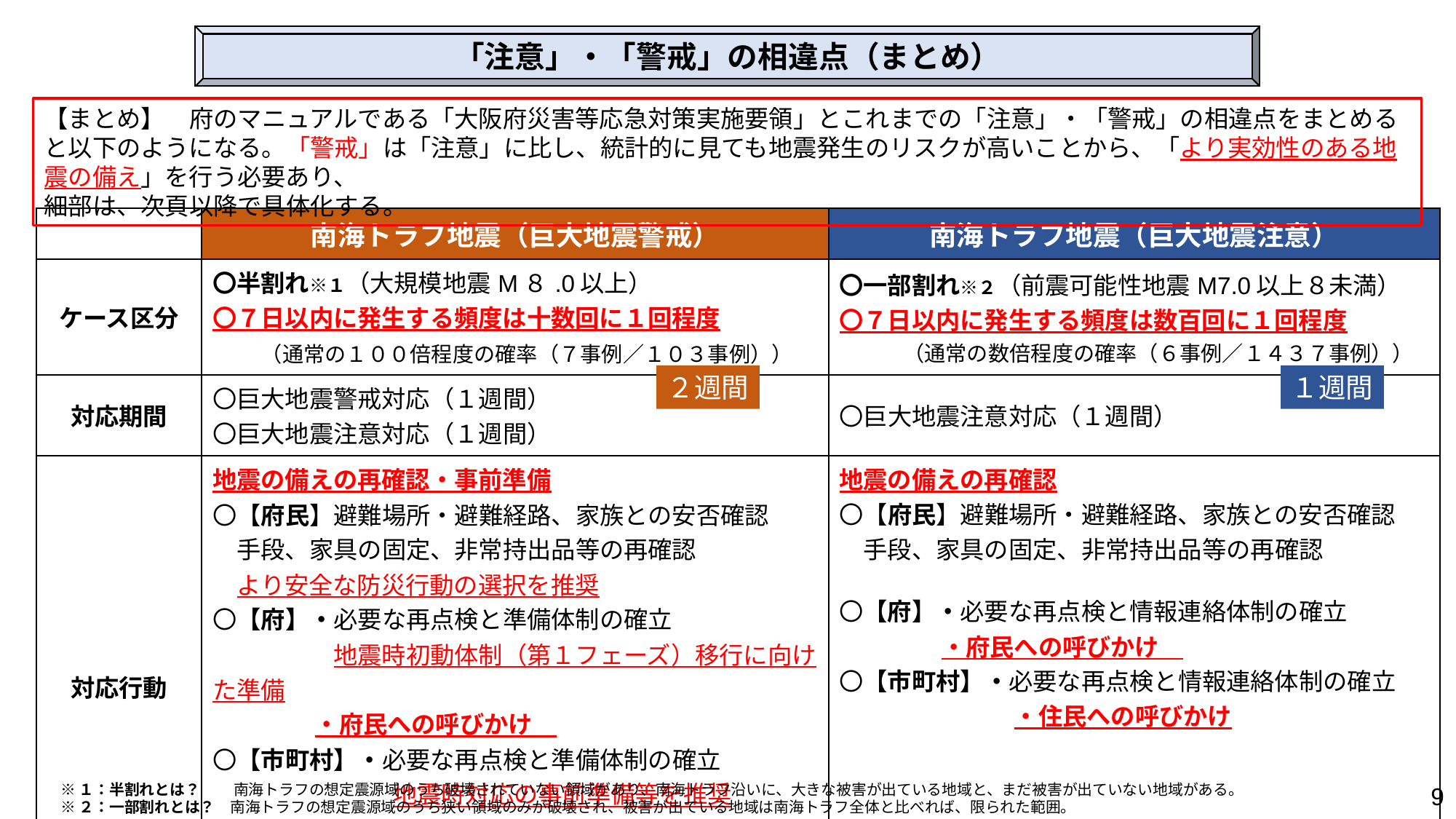

「注意」・「警戒」の相違点（まとめ）
【まとめ】　府のマニュアルである「大阪府災害等応急対策実施要領」とこれまでの「注意」・「警戒」の相違点をまとめると以下のようになる。「警戒」は「注意」に比し、統計的に見ても地震発生のリスクが高いことから、「より実効性のある地震の備え」を行う必要あり、
細部は、次頁以降で具体化する。
|  | 南海トラフ地震（巨大地震警戒） | 南海トラフ地震（巨大地震注意） |
| --- | --- | --- |
| ケース区分 | 〇半割れ※１（大規模地震M８.0以上） 〇７日以内に発生する頻度は十数回に１回程度 　　（通常の１００倍程度の確率（７事例／１０３事例）） | 〇一部割れ※２（前震可能性地震M7.0以上８未満） 〇７日以内に発生する頻度は数百回に１回程度 　　　（通常の数倍程度の確率（６事例／１４３７事例）） |
| 対応期間 | 〇巨大地震警戒対応（１週間） 〇巨大地震注意対応（１週間） | 〇巨大地震注意対応（１週間） |
| 対応行動 | 地震の備えの再確認・事前準備 〇【府民】避難場所・避難経路、家族との安否確認 　手段、家具の固定、非常持出品等の再確認　 　より安全な防災行動の選択を推奨 〇【府】・必要な再点検と準備体制の確立 　　　　　地震時初動体制（第１フェーズ）移行に向けた準備 　　　　 ・府民への呼びかけ　 〇【市町村】・必要な再点検と準備体制の確立 　　　　　　　 地震時対応の事前準備等を推奨 　 例）地震発生後の避難では間に合わない可能性 のある要配慮者の有無とその要否確認 ・住民への呼びかけ | 地震の備えの再確認 〇【府民】避難場所・避難経路、家族との安否確認 　手段、家具の固定、非常持出品等の再確認　　 〇【府】・必要な再点検と情報連絡体制の確立 　　　　 ・府民への呼びかけ　 〇【市町村】・必要な再点検と情報連絡体制の確立 　　　　　　　 ・住民への呼びかけ |
２週間
１週間
9
※１：半割れとは？　　 南海トラフの想定震源域のうち破壊されていない領域があり、南海トラフ沿いに、大きな被害が出ている地域と、まだ被害が出ていない地域がある。
※２：一部割れとは？　南海トラフの想定震源域のうち狭い領域のみが破壊され、被害が出ている地域は南海トラフ全体と比べれば、限られた範囲。